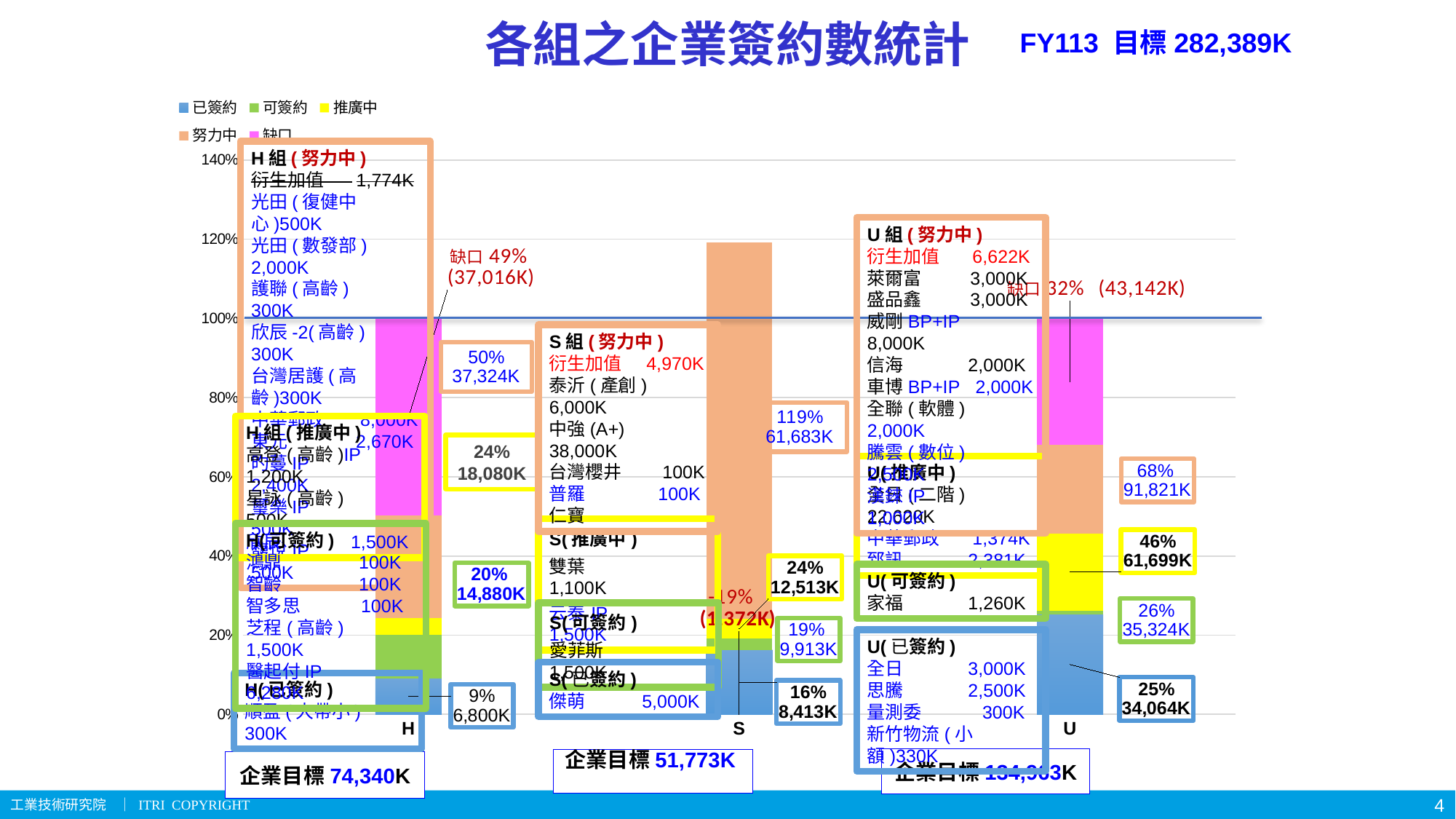

# 各組之企業簽約數統計
FY113 目標282,389K

### Chart

| Category | 已簽約 | 可簽約 | 推廣中 | 努力中 | 缺口 |
|---|---|---|---|---|---|
| H | 0.0914716168953457 | 0.10868980360505784 | 0.04304546677428033 | 0.2588646758138284 | 0.49792843691148775 |
| S | 0.16249782705271087 | 0.0289726305217005 | 0.0502192262376142 | 0.9497228285013424 | -0.19141251231336798 |
| U | 0.2523951008795003 | 0.009335892059305143 | 0.195423931003312 | 0.22318709572253137 | 0.3196579803353512 |
H組(努力中)
衍生加值       1,774K
光田(復健中心)500K
光田(數發部) 2,000K
護聯(高齡)        300K
欣辰-2(高齡)    300K
台灣居護(高齡)300K
中華郵政        8,000K
東元                2,670K
旳蔓IP            2,400K
璽樂IP               500K
馥悅IP               500K
U組(努力中)
衍生加值       6,622K
萊爾富           3,000K
盛品鑫           3,000K
威剛BP+IP    8,000K
信海               2,000K
車博BP+IP   2,000K
全聯(軟體)    2,000K
騰雲(數位)    2,500K
漢錸IP           1,000K
S組(努力中)
衍生加值     4,970K
泰沂(產創)   6,000K
中強(A+)   38,000K
台灣櫻井         100K
普羅                 100K
仁寶
H組(推廣中)
高登(高齡)IP 1,200K
星詠(高齡)        500K
欣辰                1,500K
24%
18,080K
U(推廣中)
全日(二階)  22,620K
中華郵政       1,374K
郅訊               2,381K
H(可簽約)
鴻鼎                  100K
智齡                  100K
智多思              100K
芝程(高齡)    1,500K
醫起付IP       6,280K
U(可簽約)
家福               1,260K
U(已簽約)
全日               3,000K
思騰               2,500K
量測委              300K
新竹物流(小額)330K
S(已簽約)
傑萌             5,000K
H(已簽約)
順盈(大帶小)    300K
企業目標134,963K
企業目標51,773K
企業目標74,340K